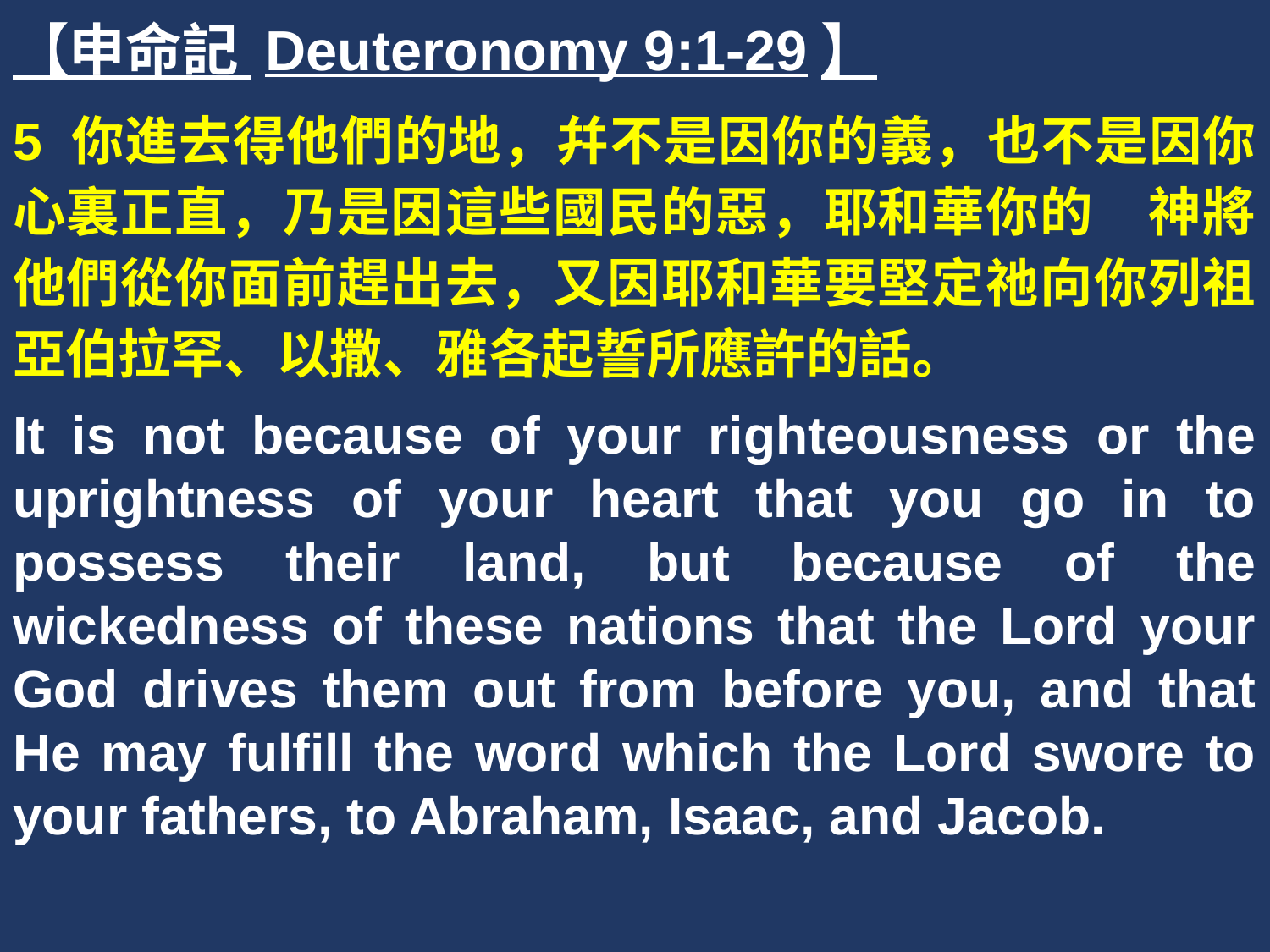

【申命記 Deuteronomy 9:1-29】
5 你進去得他們的地，幷不是因你的義，也不是因你心裏正直，乃是因這些國民的惡，耶和華你的　神將他們從你面前趕出去，又因耶和華要堅定祂向你列祖亞伯拉罕、以撒、雅各起誓所應許的話。
It is not because of your righteousness or the uprightness of your heart that you go in to possess their land, but because of the wickedness of these nations that the Lord your God drives them out from before you, and that He may fulfill the word which the Lord swore to your fathers, to Abraham, Isaac, and Jacob.